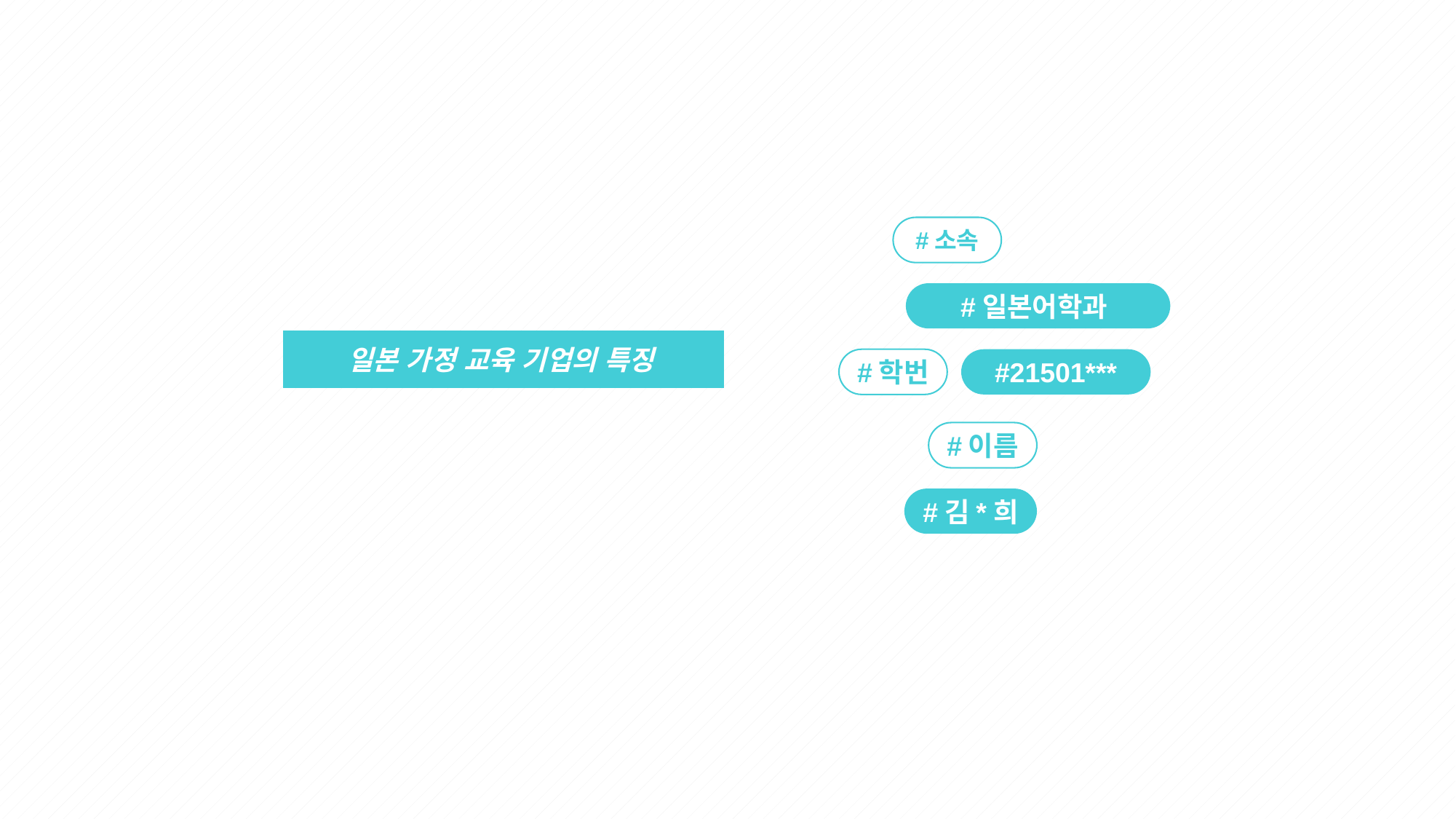

#소속
#일본어학과
일본 가정 교육 기업의 특징
#학번
#21501***
#이름
#김*희